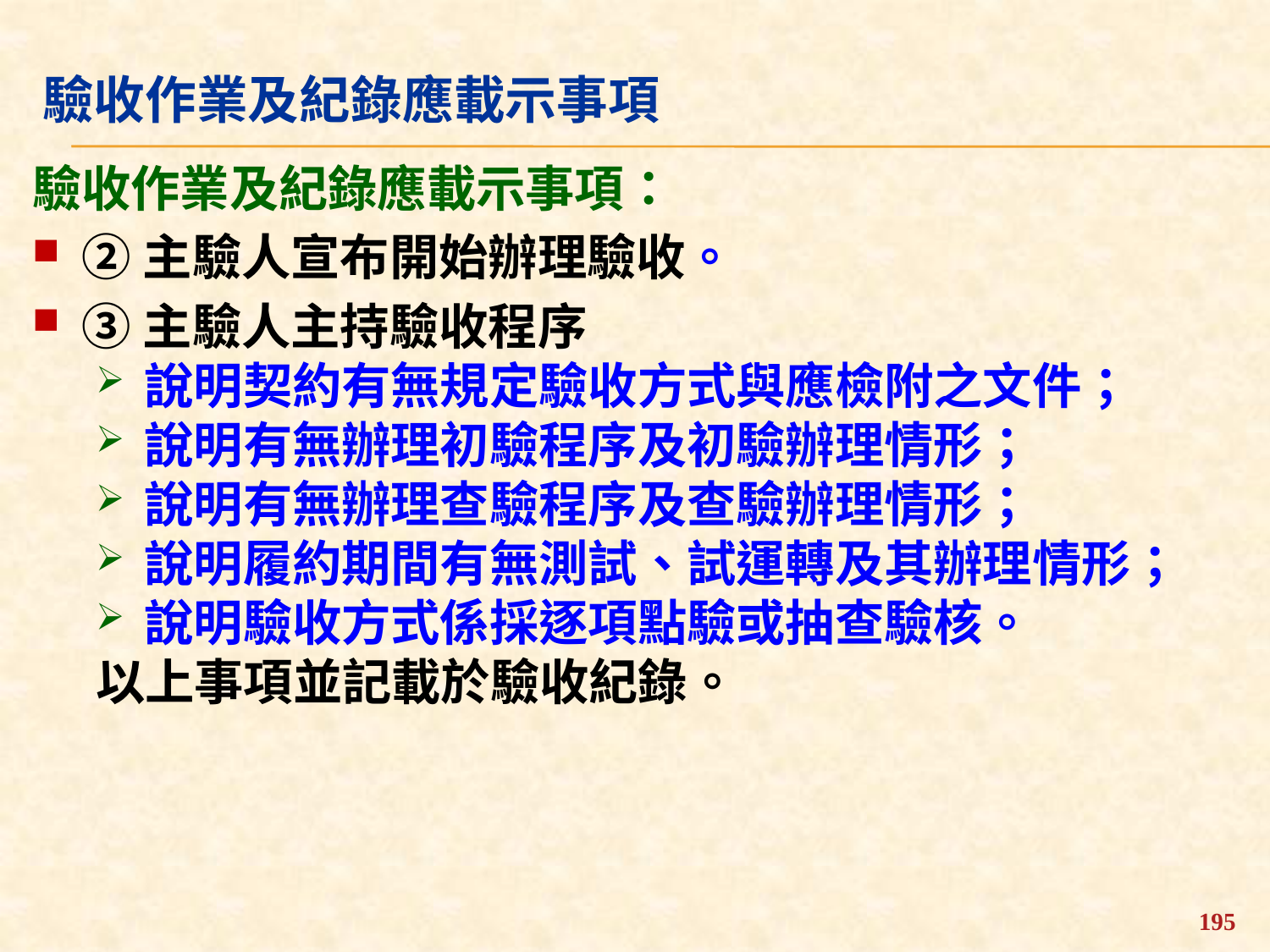

驗收作業及紀錄應載示事項
驗收作業及紀錄應載示事項：
②主驗人宣布開始辦理驗收。
③主驗人主持驗收程序
說明契約有無規定驗收方式與應檢附之文件；
說明有無辦理初驗程序及初驗辦理情形；
說明有無辦理查驗程序及查驗辦理情形；
說明履約期間有無測試、試運轉及其辦理情形；
說明驗收方式係採逐項點驗或抽查驗核。
以上事項並記載於驗收紀錄。
195